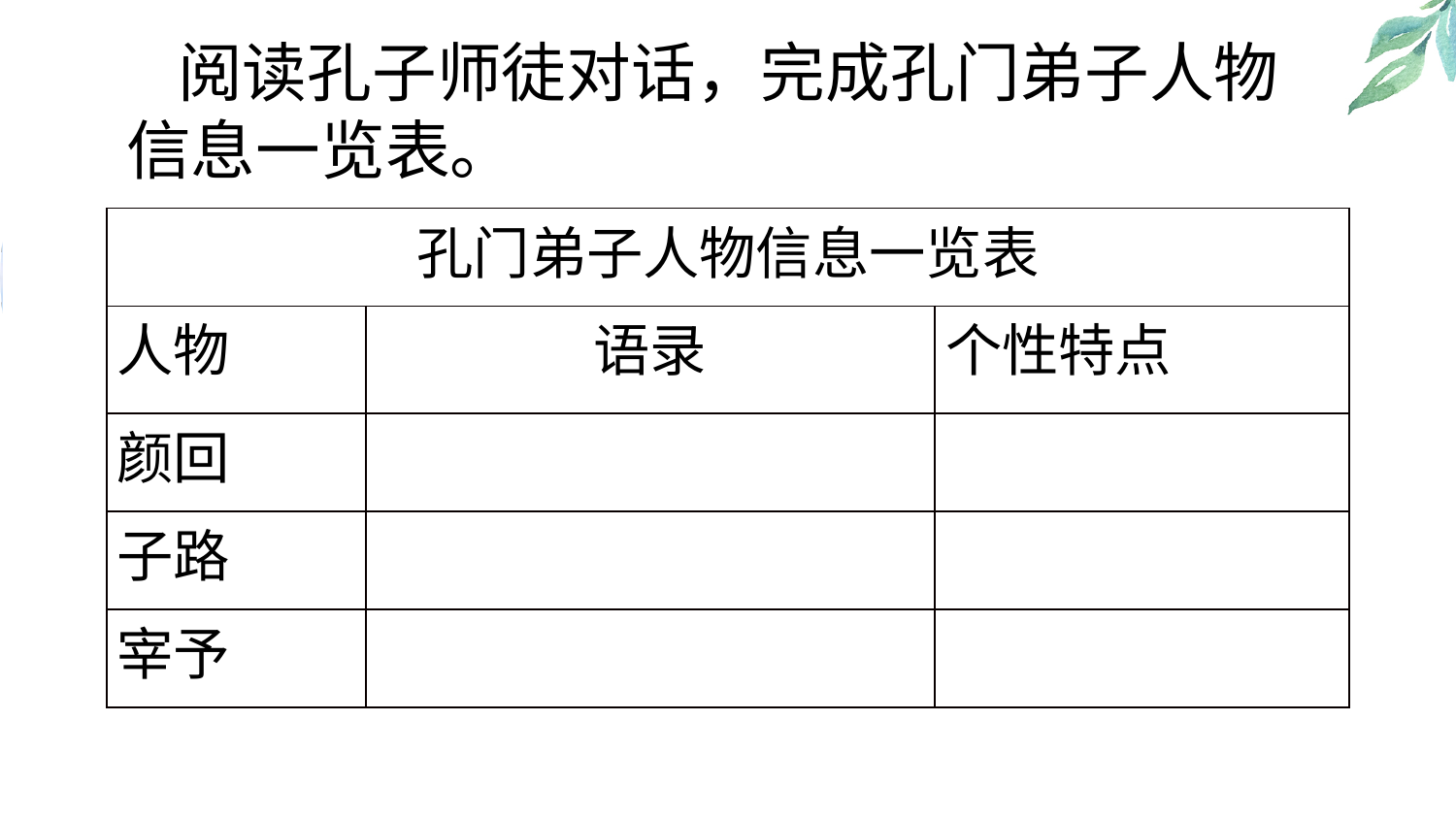

阅读孔子师徒对话，完成孔门弟子人物信息一览表。
| 孔门弟子人物信息一览表 |  |  |
| --- | --- | --- |
| 人物 | 语录 | 个性特点 |
| 颜回 |  |  |
| 子路 |  |  |
| 宰予 |  |  |